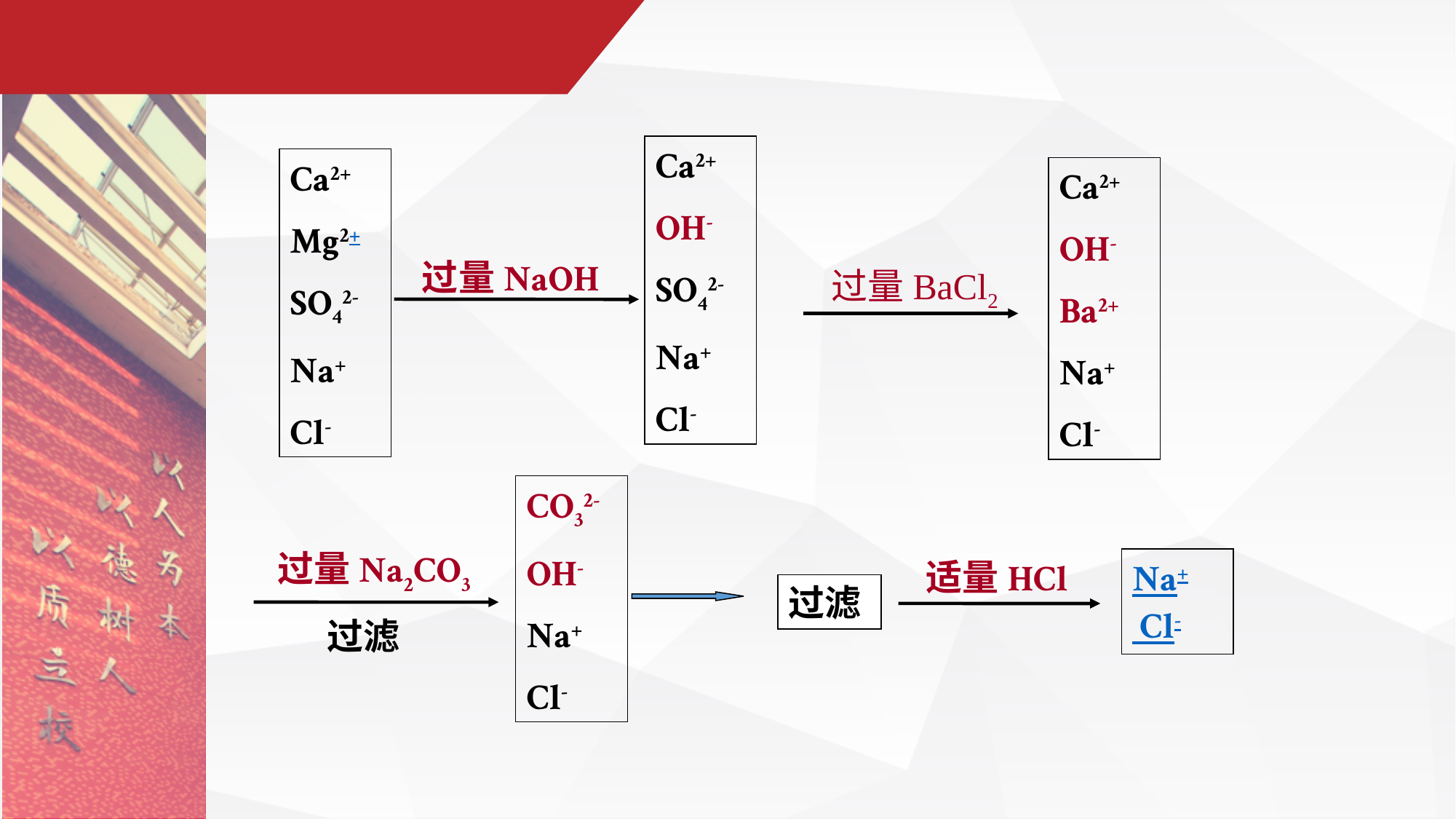

Ca2+
OH-
SO42-
Na+
Cl-
Ca2+
Mg2+
SO42-
Na+
Cl-
Ca2+
OH-
Ba2+
Na+
Cl-
过量NaOH

过量BaCl2

CO32-
OH-
Na+
Cl-
过量Na2CO3
     过滤

适量HCl

Na+ Cl-
过滤